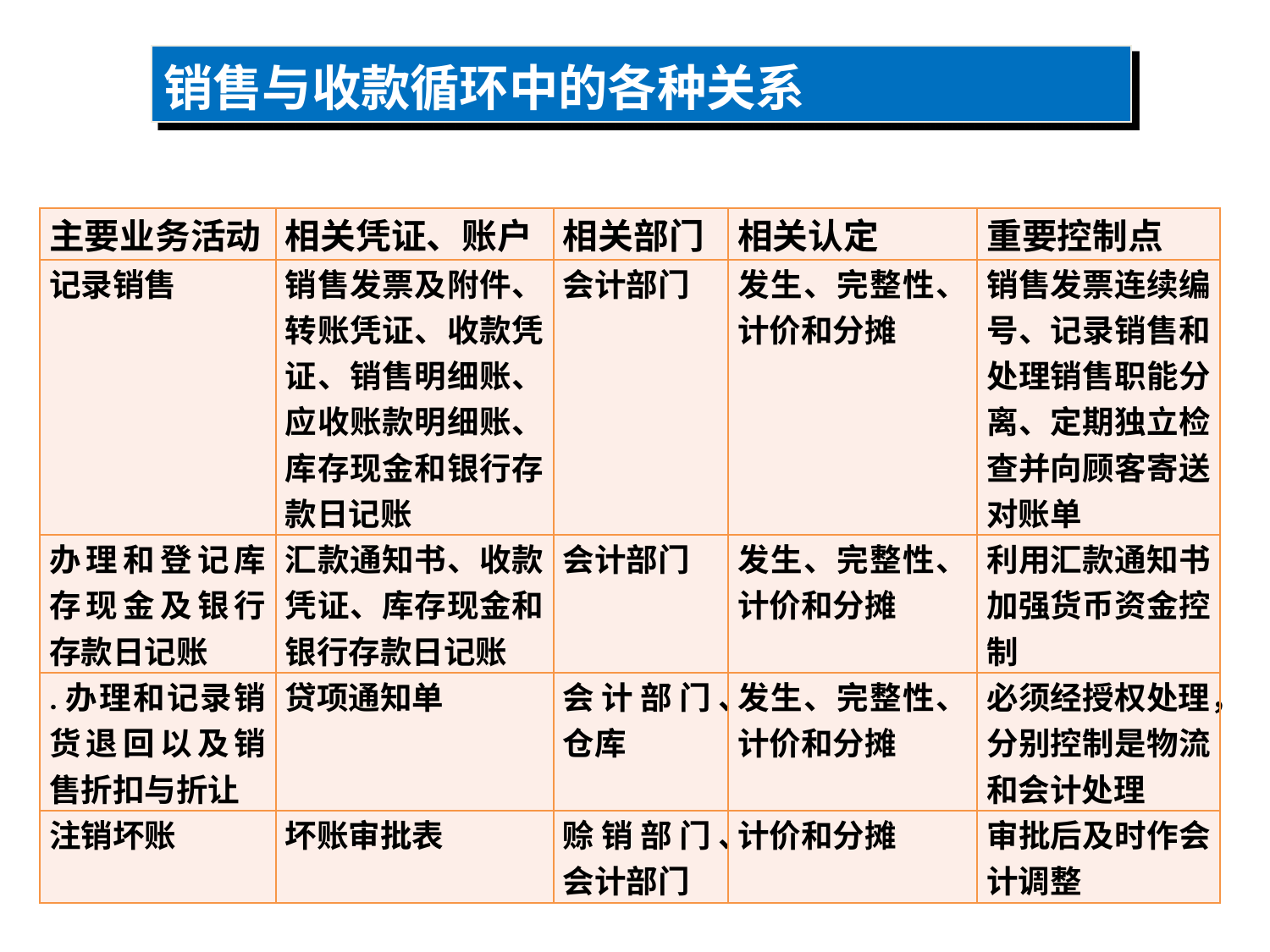

销售与收款循环中的各种关系
| 主要业务活动 | 相关凭证、账户 | 相关部门 | 相关认定 | 重要控制点 |
| --- | --- | --- | --- | --- |
| 记录销售 | 销售发票及附件、转账凭证、收款凭证、销售明细账、应收账款明细账、库存现金和银行存款日记账 | 会计部门 | 发生、完整性、计价和分摊 | 销售发票连续编号、记录销售和处理销售职能分离、定期独立检查并向顾客寄送对账单 |
| 办理和登记库存现金及银行存款日记账 | 汇款通知书、收款凭证、库存现金和银行存款日记账 | 会计部门 | 发生、完整性、计价和分摊 | 利用汇款通知书加强货币资金控制 |
| .办理和记录销货退回以及销售折扣与折让 | 贷项通知单 | 会计部门、仓库 | 发生、完整性、计价和分摊 | 必须经授权处理，分别控制是物流和会计处理 |
| 注销坏账 | 坏账审批表 | 赊销部门、会计部门 | 计价和分摊 | 审批后及时作会计调整 |